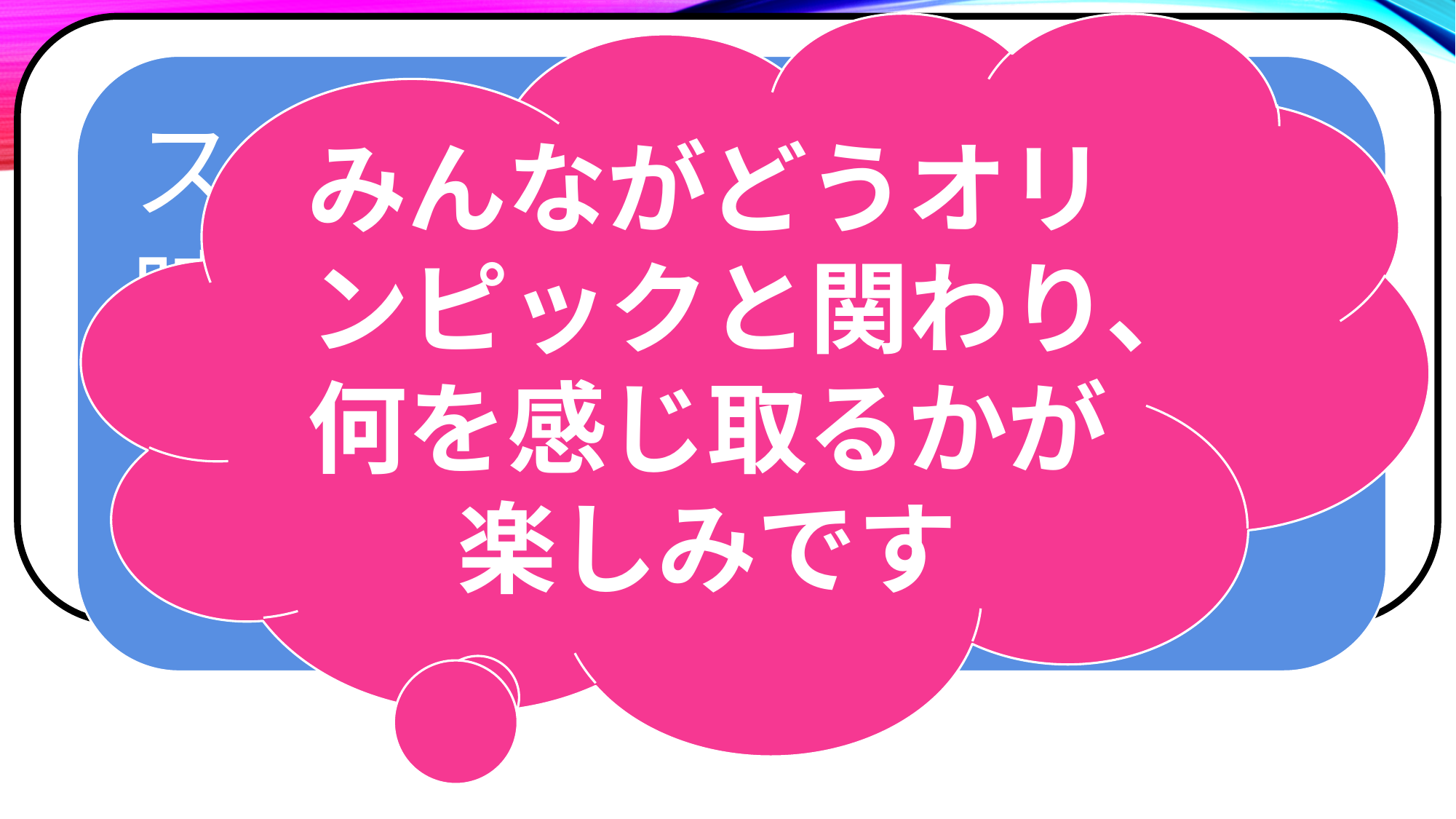

みんながどうオリンピックと関わり、
何を感じ取るかが
楽しみです
2020年五輪開催国発表後、
大泣きする太田雄貴招致委員の画像
スポーツから得られる素晴らしさをみなさんに受け取ってほしい一心なんじゃないかなぁ
#